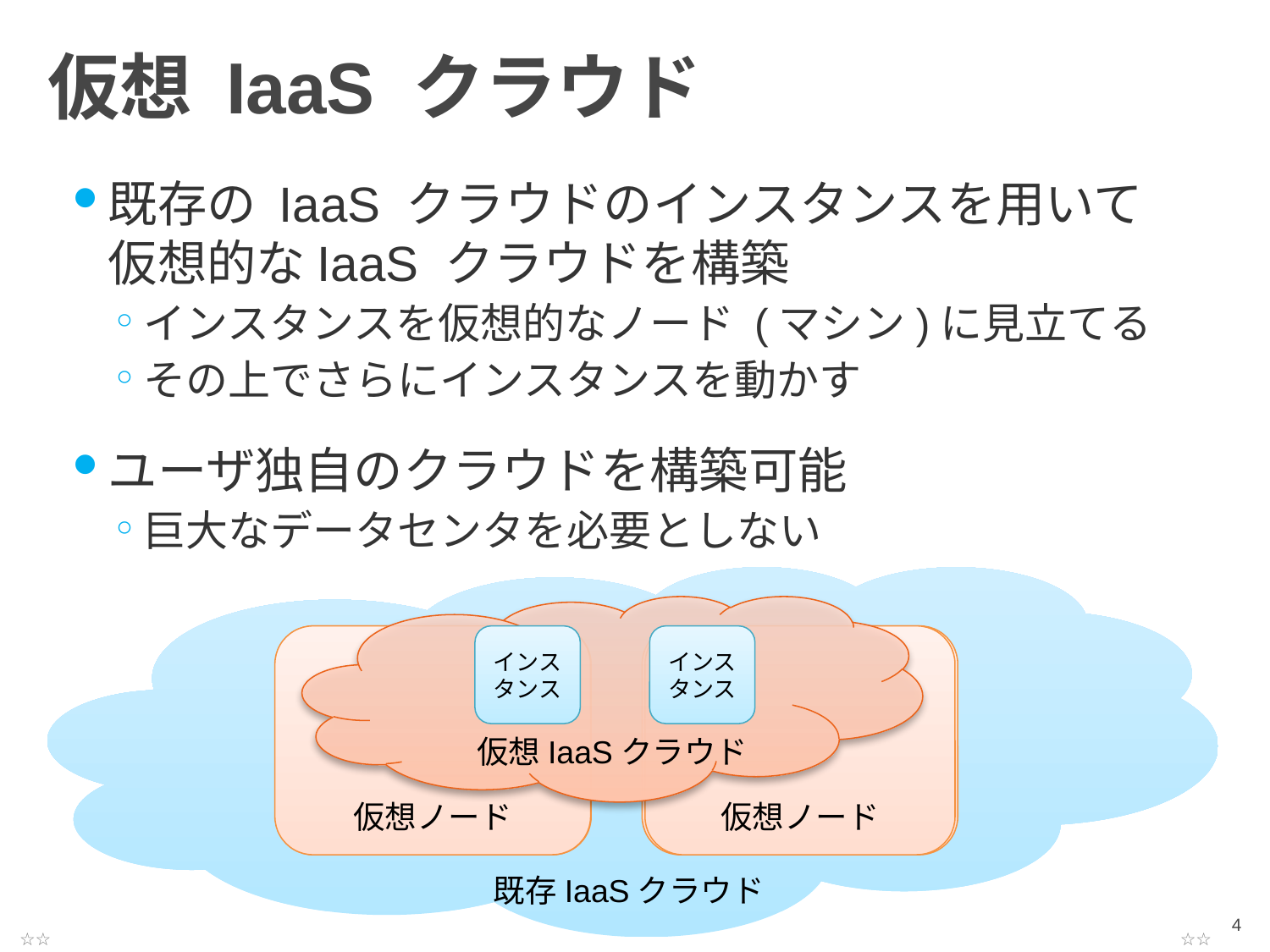

# 仮想 IaaS クラウド
既存の IaaS クラウドのインスタンスを用いて 仮想的なIaaS クラウドを構築
インスタンスを仮想的なノード (マシン)に見立てる
その上でさらにインスタンスを動かす

ユーザ独自のクラウドを構築可能
巨大なデータセンタを必要としない

     仮想IaaSクラウド

仮想ノード
インスタンス
インスタンス
インスタンス

仮想ノード
インスタンス
既存IaaSクラウド
4
☆☆
☆☆